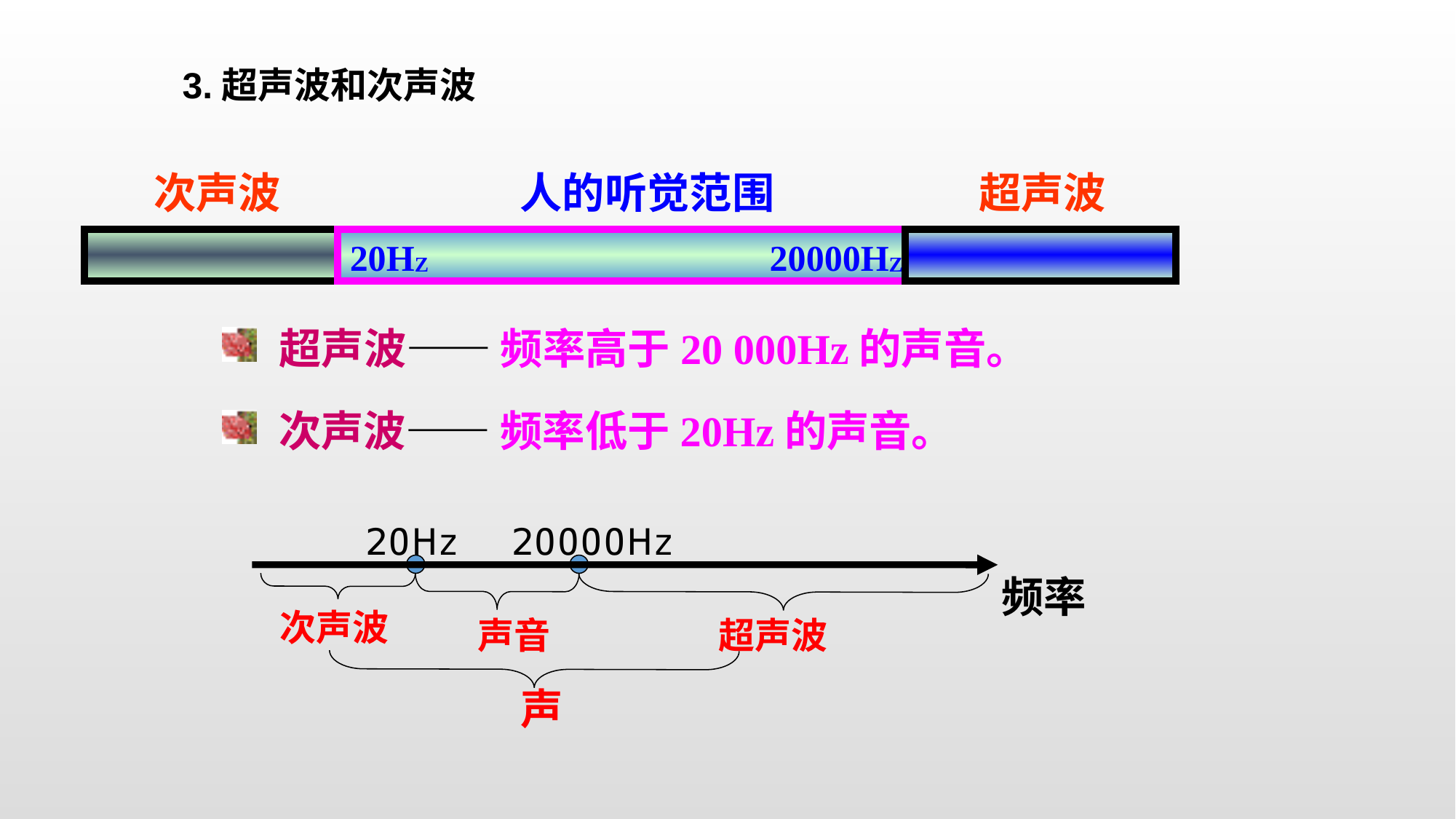

3.超声波和次声波
次声波
人的听觉范围
超声波

20HZ

20000HZ

 超声波—— 频率高于20 000Hz的声音。
 次声波—— 频率低于20Hz的声音。

20Hz

频率
次声波
声音
超声波
声
20000Hz